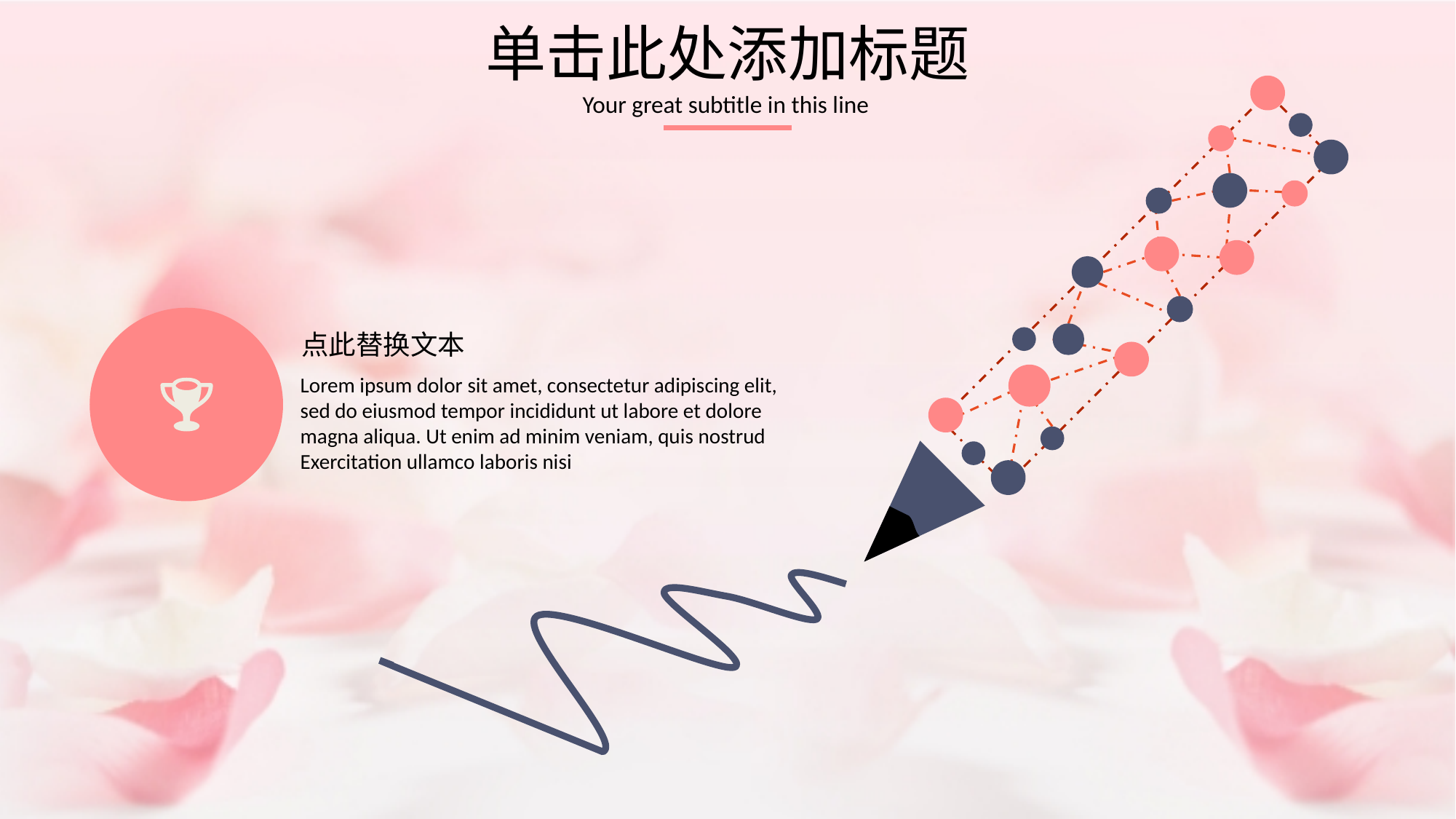

单击此处添加标题

Your great subtitle in this line

点此替换文本
Lorem ipsum dolor sit amet, consectetur adipiscing elit, sed do eiusmod tempor incididunt ut labore et dolore magna aliqua. Ut enim ad minim veniam, quis nostrud
Exercitation ullamco laboris nisi